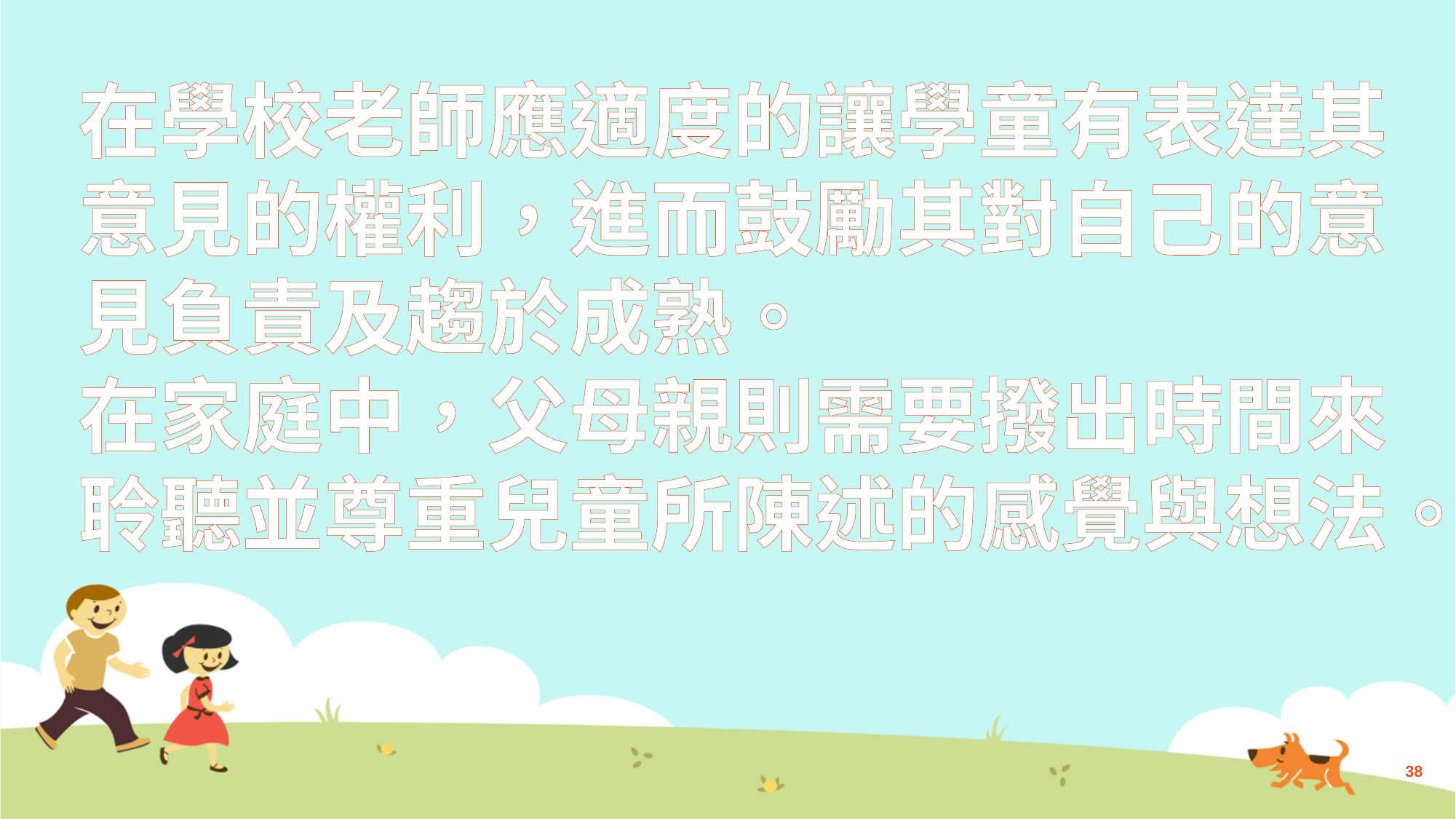

在學校老師應適度的讓學童有表達其意見的權利，進而鼓勵其對自己的意見負責及趨於成熟。
在家庭中，父母親則需要撥出時間來聆聽並尊重兒童所陳述的感覺與想法。
38